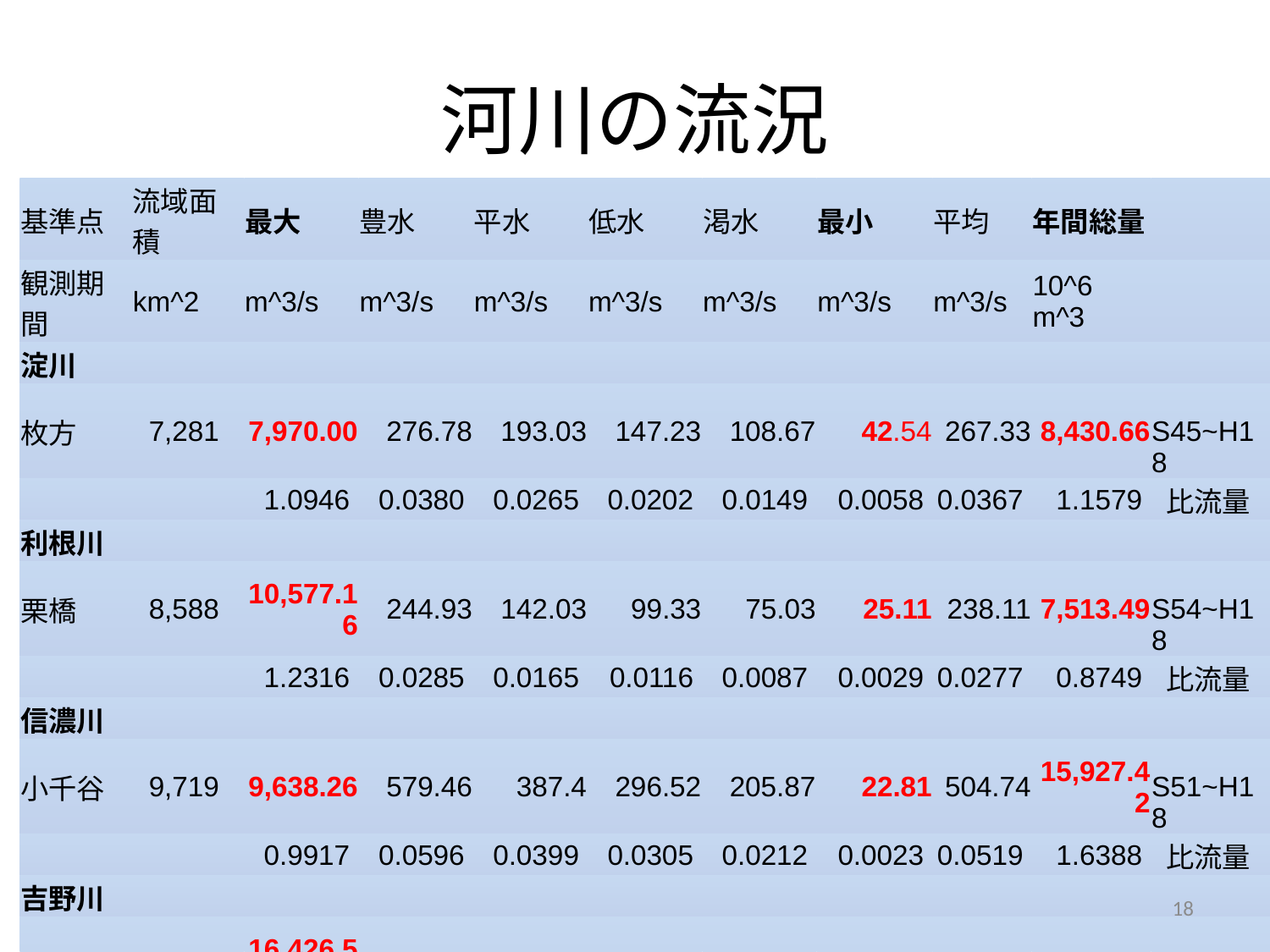

# 河川の流況
| 基準点 | 流域面積 | 最大 | 豊水 | 平水 | 低水 | 渇水 | 最小 | 平均 | 年間総量 |  |
| --- | --- | --- | --- | --- | --- | --- | --- | --- | --- | --- |
| 観測期間 | km^2 | m^3/s | m^3/s | m^3/s | m^3/s | m^3/s | m^3/s | m^3/s | 10^6 m^3 |  |
| 淀川 |  |  |  |  |  |  |  |  |  |  |
| 枚方 | 7,281 | 7,970.00 | 276.78 | 193.03 | 147.23 | 108.67 | 42.54 | 267.33 | 8,430.66 | S45~H18 |
|  |  | 1.0946 | 0.0380 | 0.0265 | 0.0202 | 0.0149 | 0.0058 | 0.0367 | 1.1579 | 比流量 |
| 利根川 |  |  |  |  |  |  |  |  |  |  |
| 栗橋 | 8,588 | 10,577.16 | 244.93 | 142.03 | 99.33 | 75.03 | 25.11 | 238.11 | 7,513.49 | S54~H18 |
|  |  | 1.2316 | 0.0285 | 0.0165 | 0.0116 | 0.0087 | 0.0029 | 0.0277 | 0.8749 | 比流量 |
| 信濃川 |  |  |  |  |  |  |  |  |  |  |
| 小千谷 | 9,719 | 9,638.26 | 579.46 | 387.4 | 296.52 | 205.87 | 22.81 | 504.74 | 15,927.42 | S51~H18 |
|  |  | 0.9917 | 0.0596 | 0.0399 | 0.0305 | 0.0212 | 0.0023 | 0.0519 | 1.6388 | 比流量 |
| 吉野川 |  |  |  |  |  |  |  |  |  |  |
| 岩津 | 2,810 | 16,426.52 | 114.52 | 66.28 | 43.19 | 28.04 | 3.8 | 144.12 | 4,446.75 | S28~H18 |
|  |  | 5.8457 | 0.0408 | 0.0236 | 0.0154 | 0.0100 | 0.0014 | 0.0513 | 1.5825 | 比流量 |
|  |  |  |  |  |  |  |  |  |  |  |
|  |  | 出典：流量年表(H18) |  |  |  |  |  |  |  |  |
18